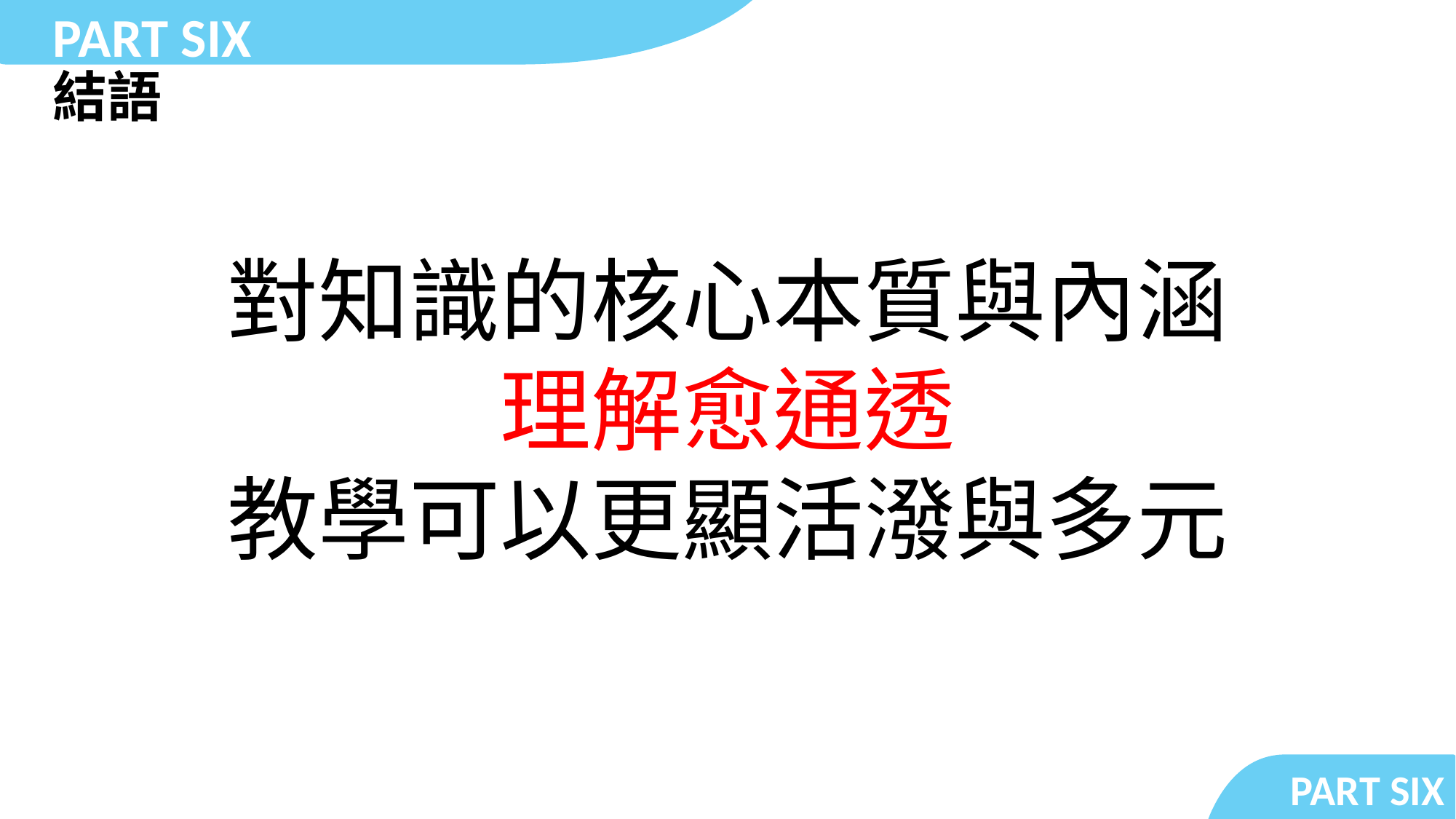

PART SIX
結語
對知識的核心本質與內涵
理解愈通透
教學可以更顯活潑與多元
PART SIX